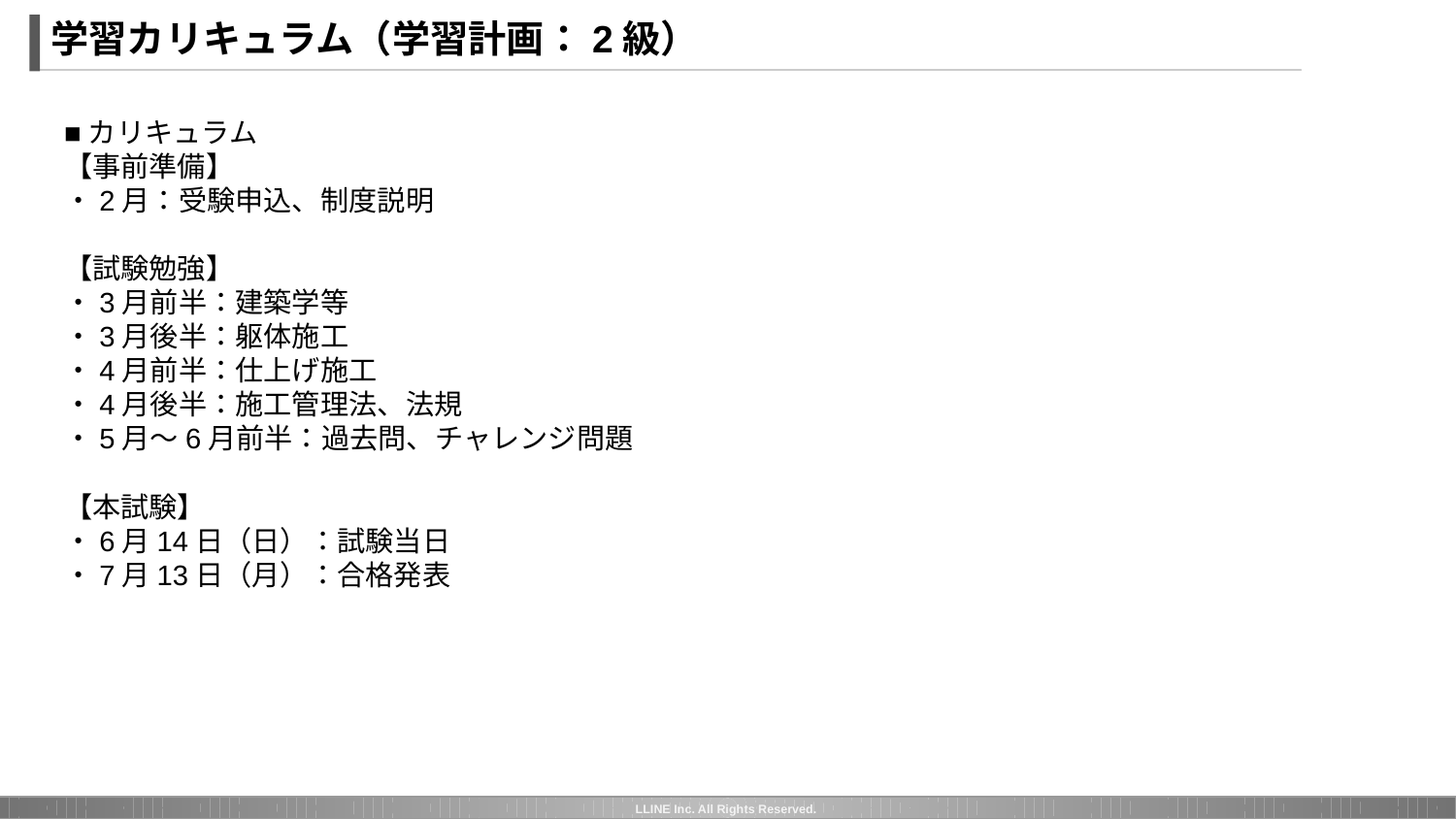

学習カリキュラム（学習計画：2級）
# ■カリキュラム
【事前準備】
・2月：受験申込、制度説明

【試験勉強】
・3月前半：建築学等
・3月後半：躯体施工
・4月前半：仕上げ施工
・4月後半：施工管理法、法規
・5月～6月前半：過去問、チャレンジ問題

【本試験】
・6月14日（日）：試験当日
・7月13日（月）：合格発表